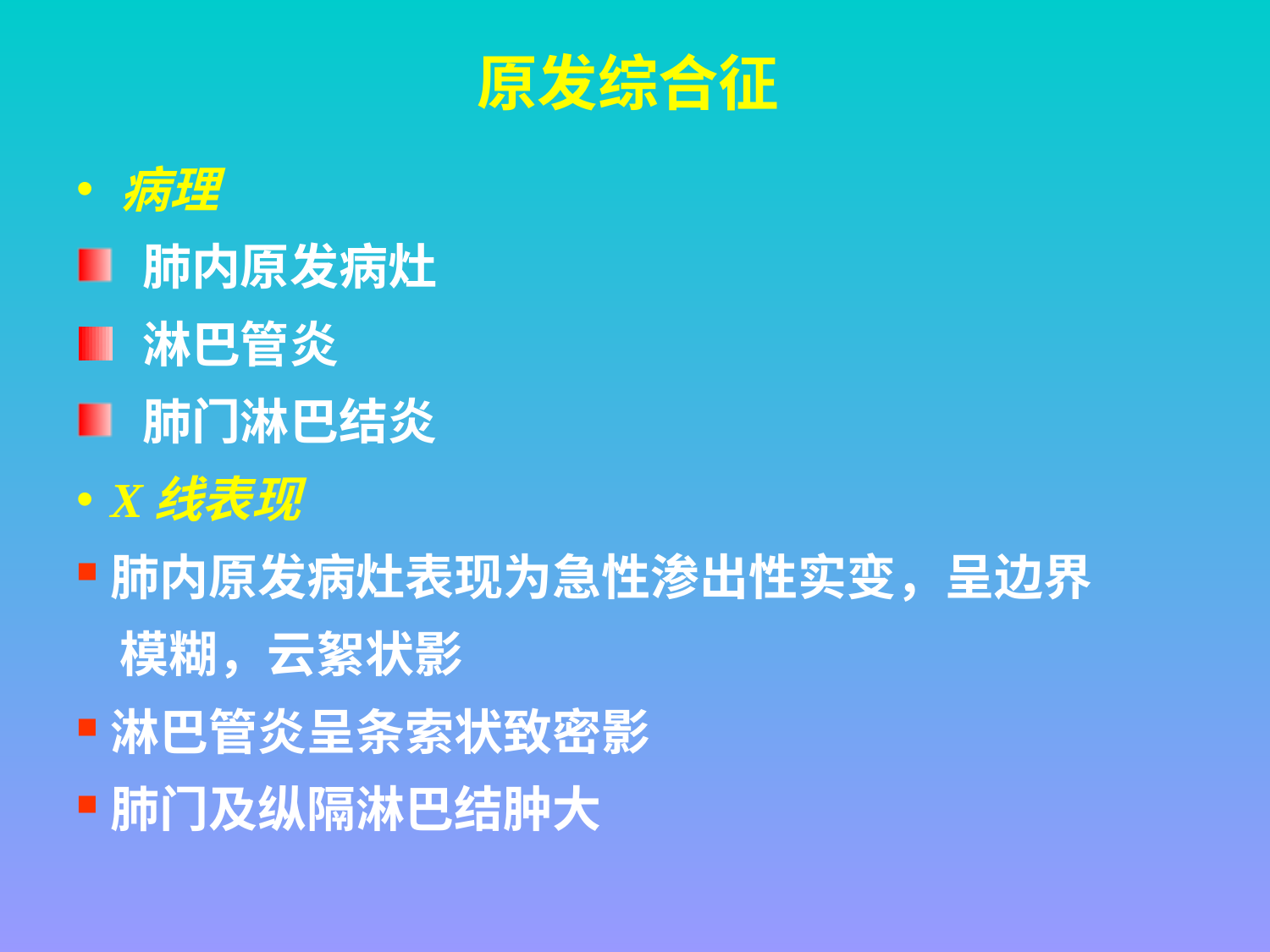

# 原发综合征
病理
 肺内原发病灶
 淋巴管炎
 肺门淋巴结炎
X线表现
肺内原发病灶表现为急性渗出性实变，呈边界
   模糊，云絮状影
淋巴管炎呈条索状致密影
肺门及纵隔淋巴结肿大